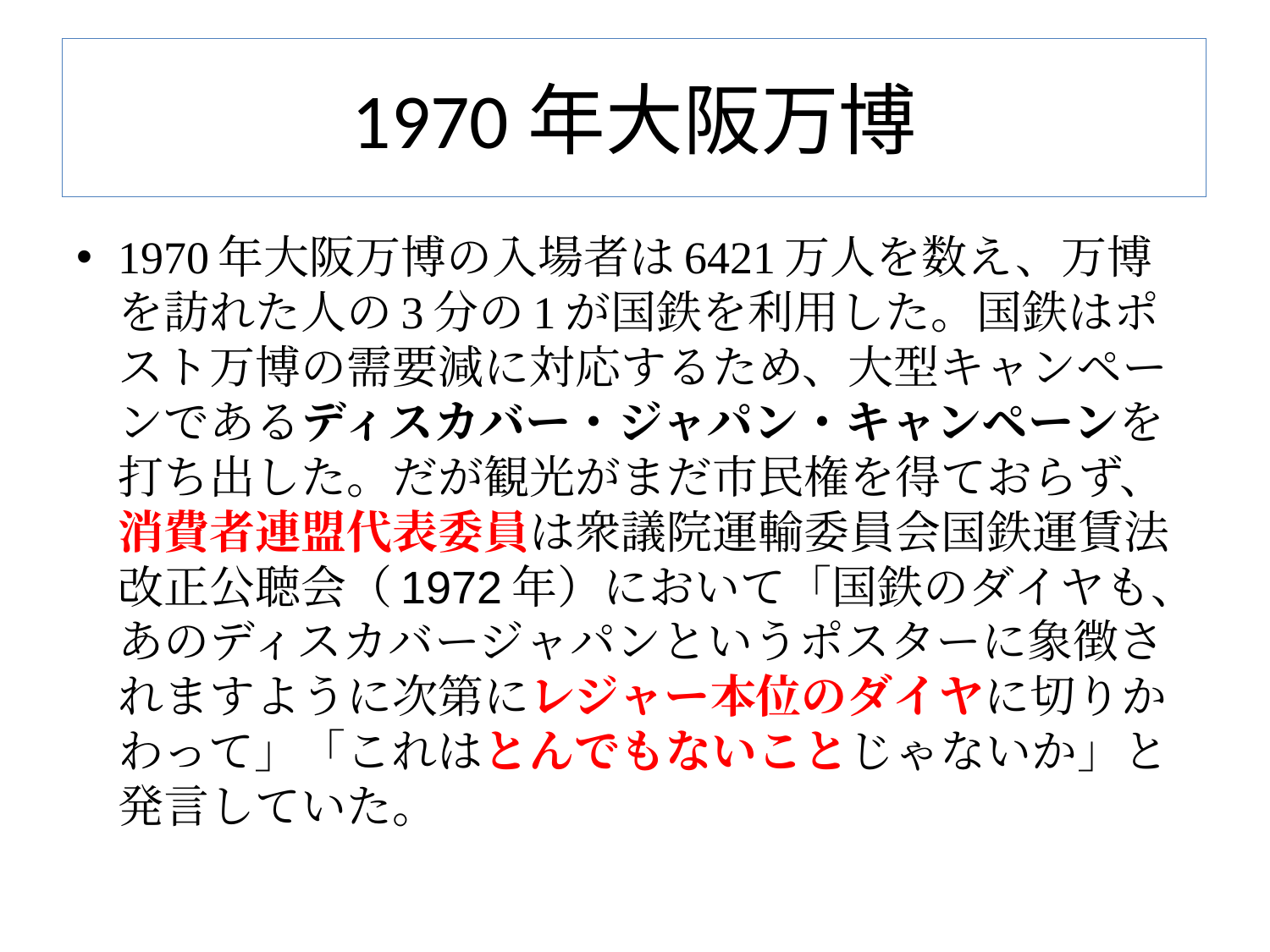

# 1970年大阪万博
1970年大阪万博の入場者は6421万人を数え、万博を訪れた人の3分の1が国鉄を利用した。国鉄はポスト万博の需要減に対応するため、大型キャンペーンであるディスカバー・ジャパン・キャンペーンを打ち出した。だが観光がまだ市民権を得ておらず、消費者連盟代表委員は衆議院運輸委員会国鉄運賃法改正公聴会（1972年）において「国鉄のダイヤも、あのディスカバージャパンというポスターに象徴されますように次第にレジャー本位のダイヤに切りかわって」「これはとんでもないことじゃないか」と発言していた。